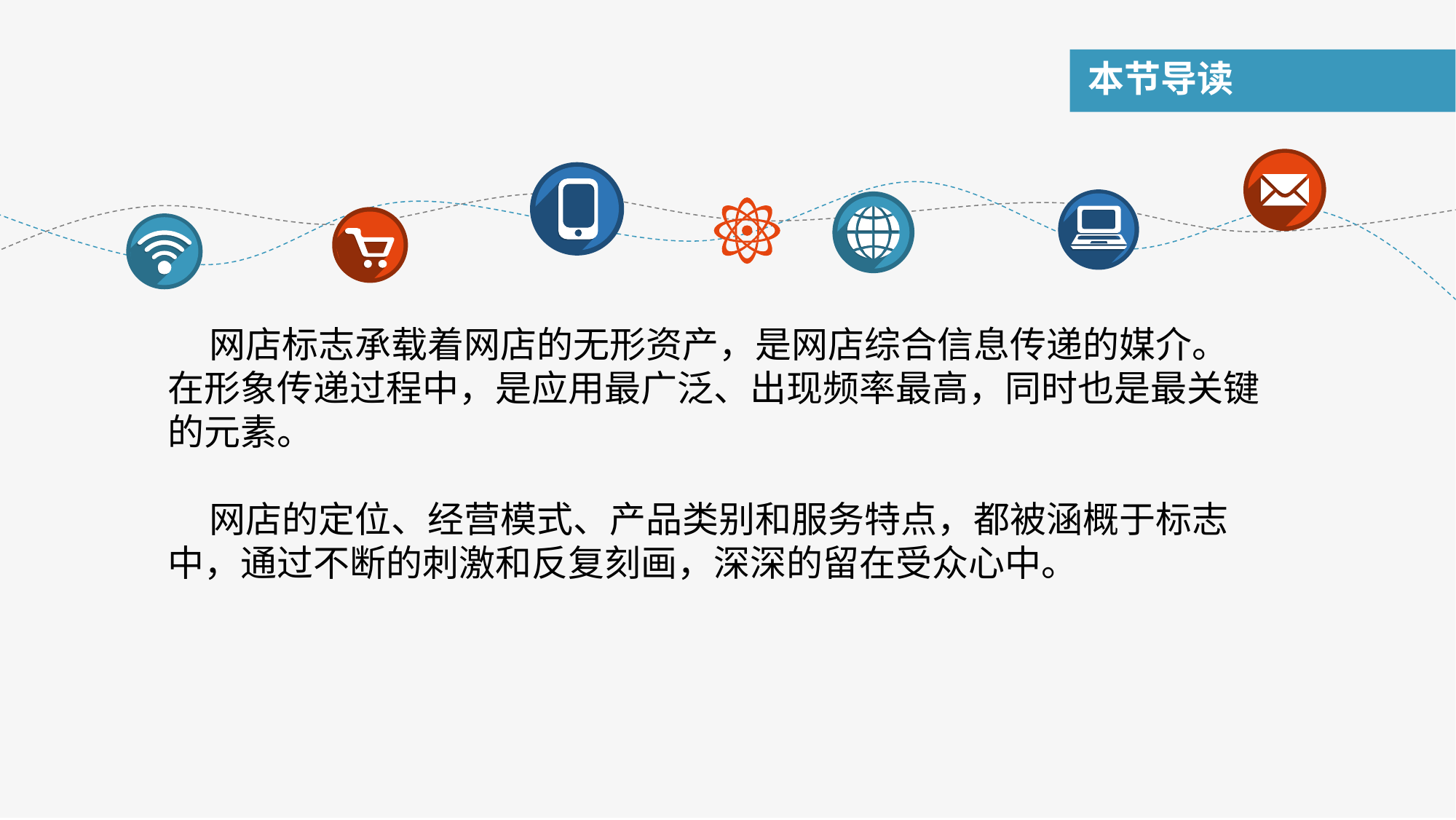

本节导读

    网店标志承载着网店的无形资产，是网店综合信息传递的媒介。在形象传递过程中，是应用最广泛、出现频率最高，同时也是最关键的元素。

    网店的定位、经营模式、产品类别和服务特点，都被涵概于标志中，通过不断的刺激和反复刻画，深深的留在受众心中。